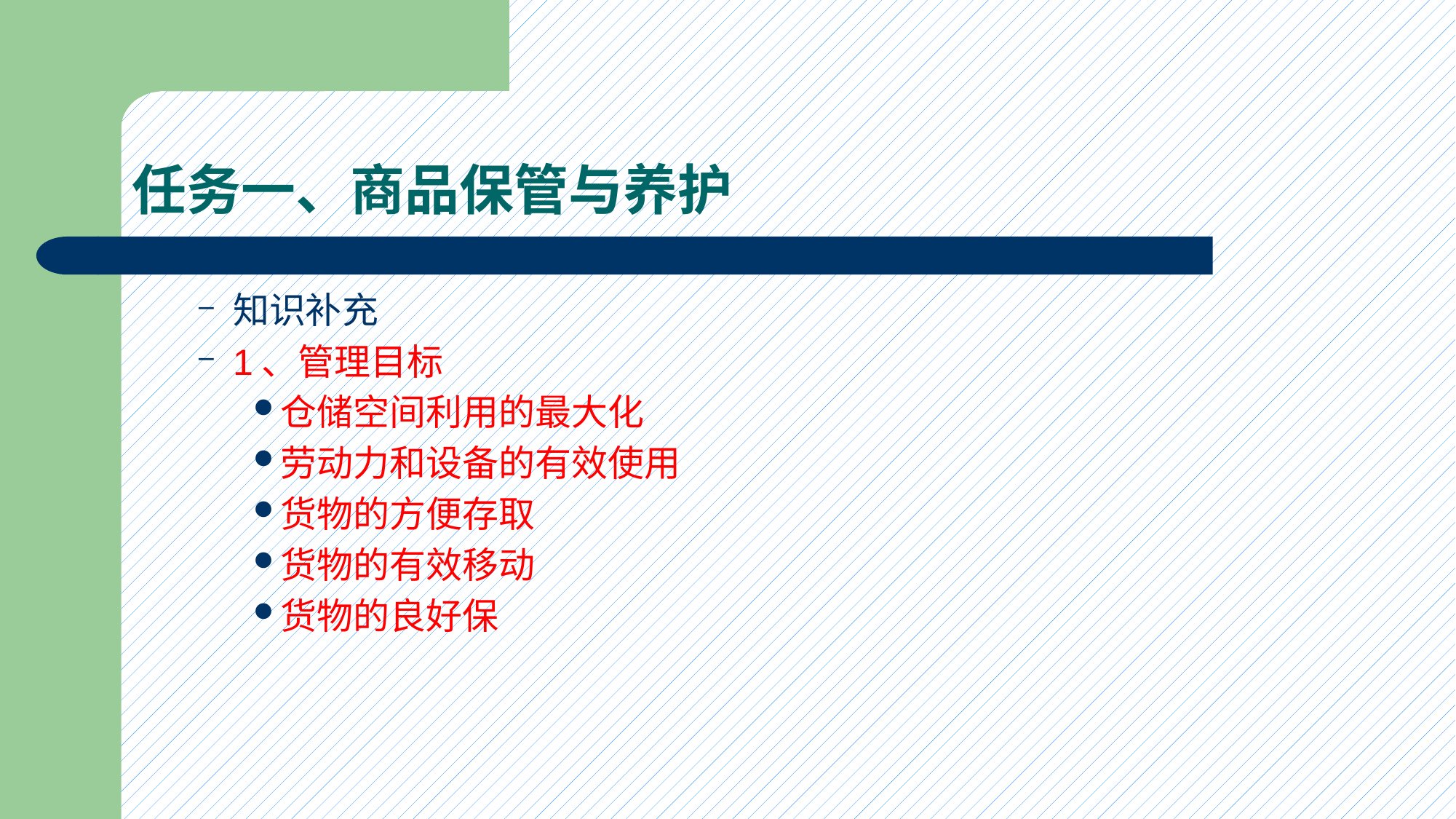

# 任务一、商品保管与养护
知识补充
1、管理目标
仓储空间利用的最大化
劳动力和设备的有效使用
货物的方便存取
货物的有效移动
货物的良好保